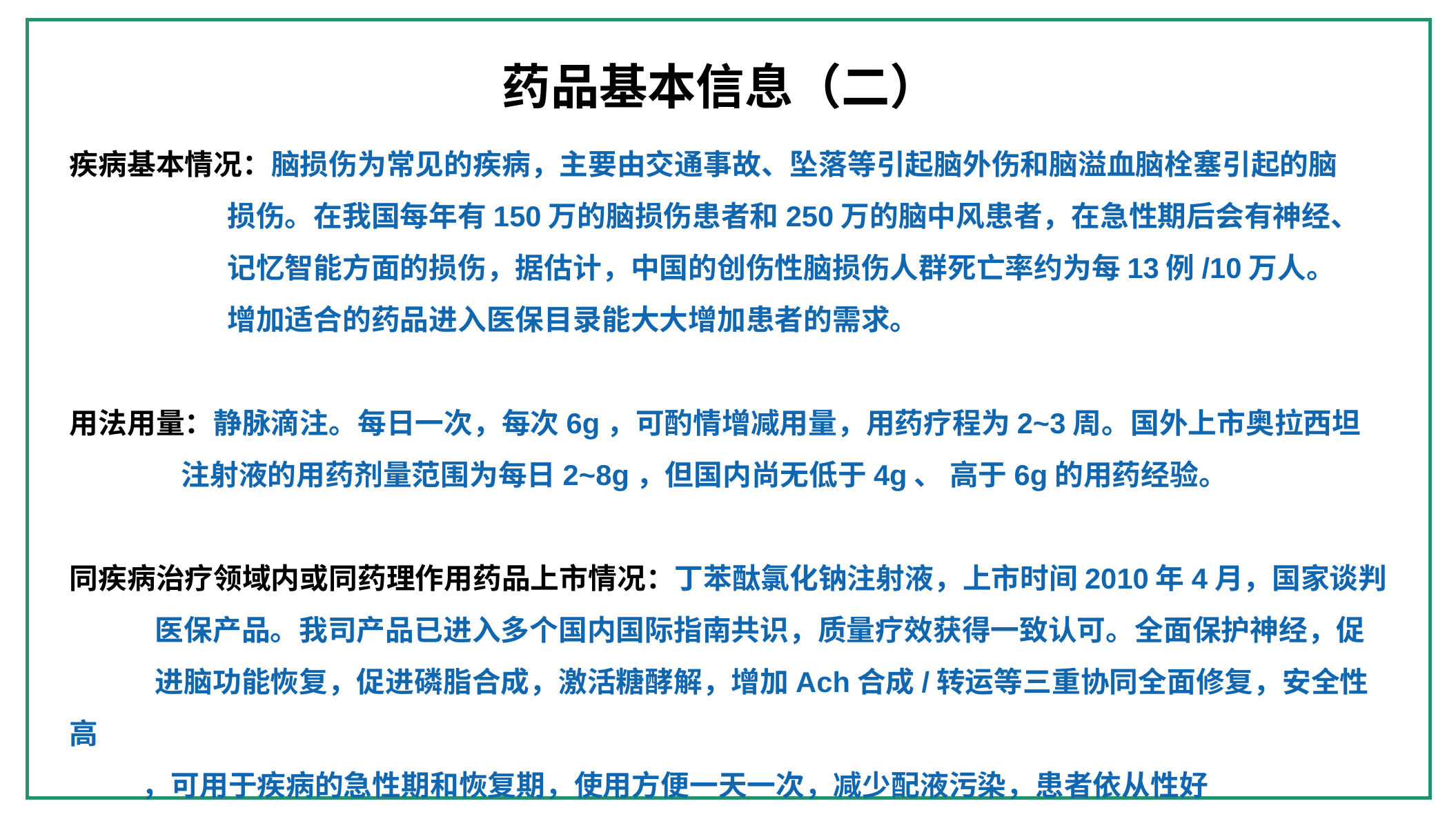

药品基本信息（二）
疾病基本情况：脑损伤为常见的疾病，主要由交通事故、坠落等引起脑外伤和脑溢血脑栓塞引起的脑
                       损伤。在我国每年有150万的脑损伤患者和250万的脑中风患者，在急性期后会有神经、
                       记忆智能方面的损伤，据估计，中国的创伤性脑损伤人群死亡率约为每13例/10万人。
                       增加适合的药品进入医保目录能大大增加患者的需求。

用法用量：静脉滴注。每日一次，每次6g，可酌情增减用量，用药疗程为2~3周。国外上市奥拉西坦
                注射液的用药剂量范围为每日2~8g，但国内尚无低于4g、 高于6g的用药经验。

同疾病治疗领域内或同药理作用药品上市情况：丁苯酞氯化钠注射液，上市时间2010年4月，国家谈判
            医保产品。我司产品已进入多个国内国际指南共识，质量疗效获得一致认可。全面保护神经，促
            进脑功能恢复，促进磷脂合成，激活糖酵解，增加Ach合成/转运等三重协同全面修复，安全性高
          ，可用于疾病的急性期和恢复期，使用方便一天一次，减少配液污染，患者依从性好